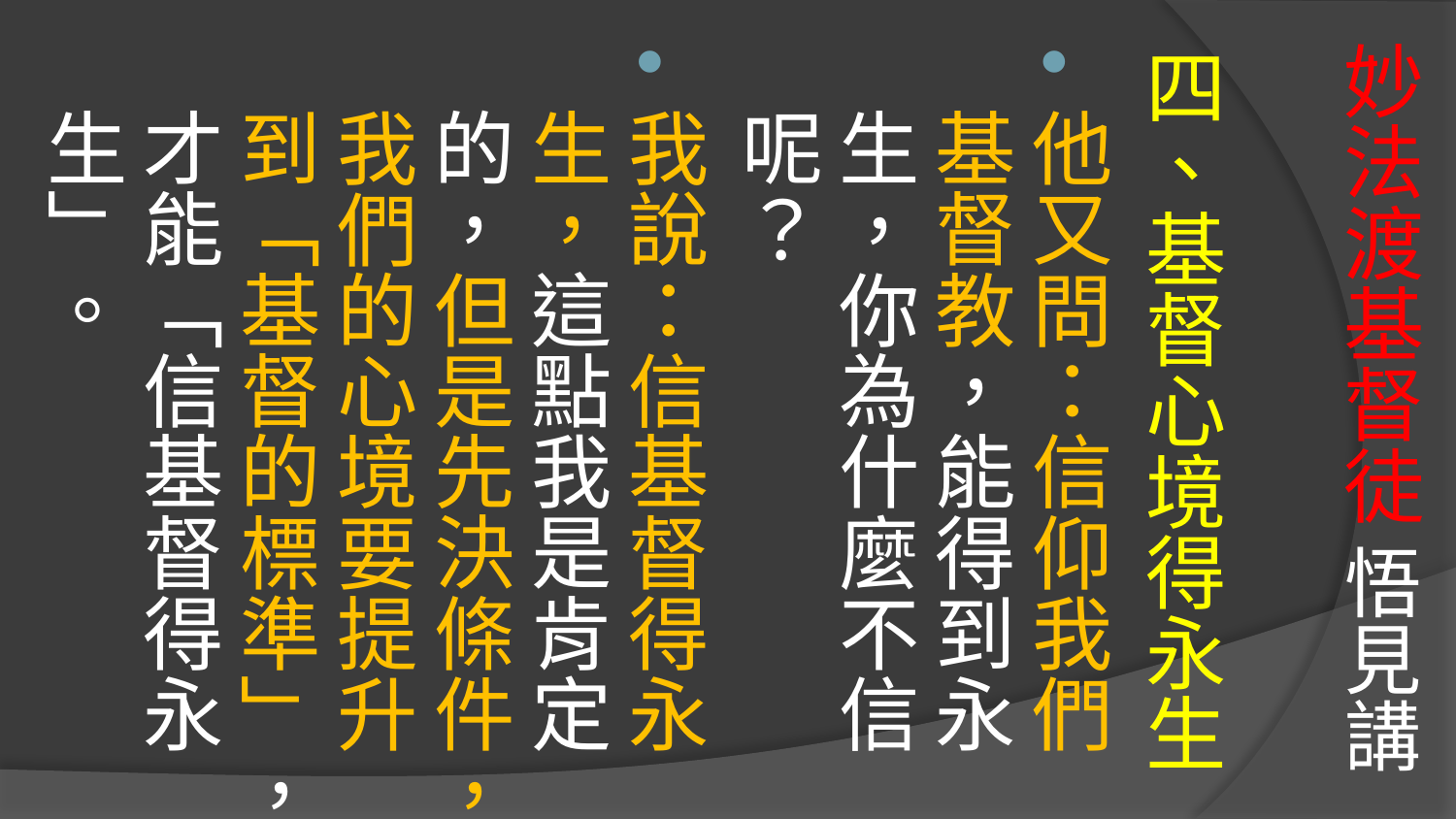

# 妙法渡基督徒 悟見講
四、基督心境得永生
他又問：信仰我們基督教，能得到永生，你為什麼不信呢？
我說：信基督得永生，這點我是肯定的，但是先決條件，我們的心境要提升到「基督的標準」，才能「信基督得永生」。